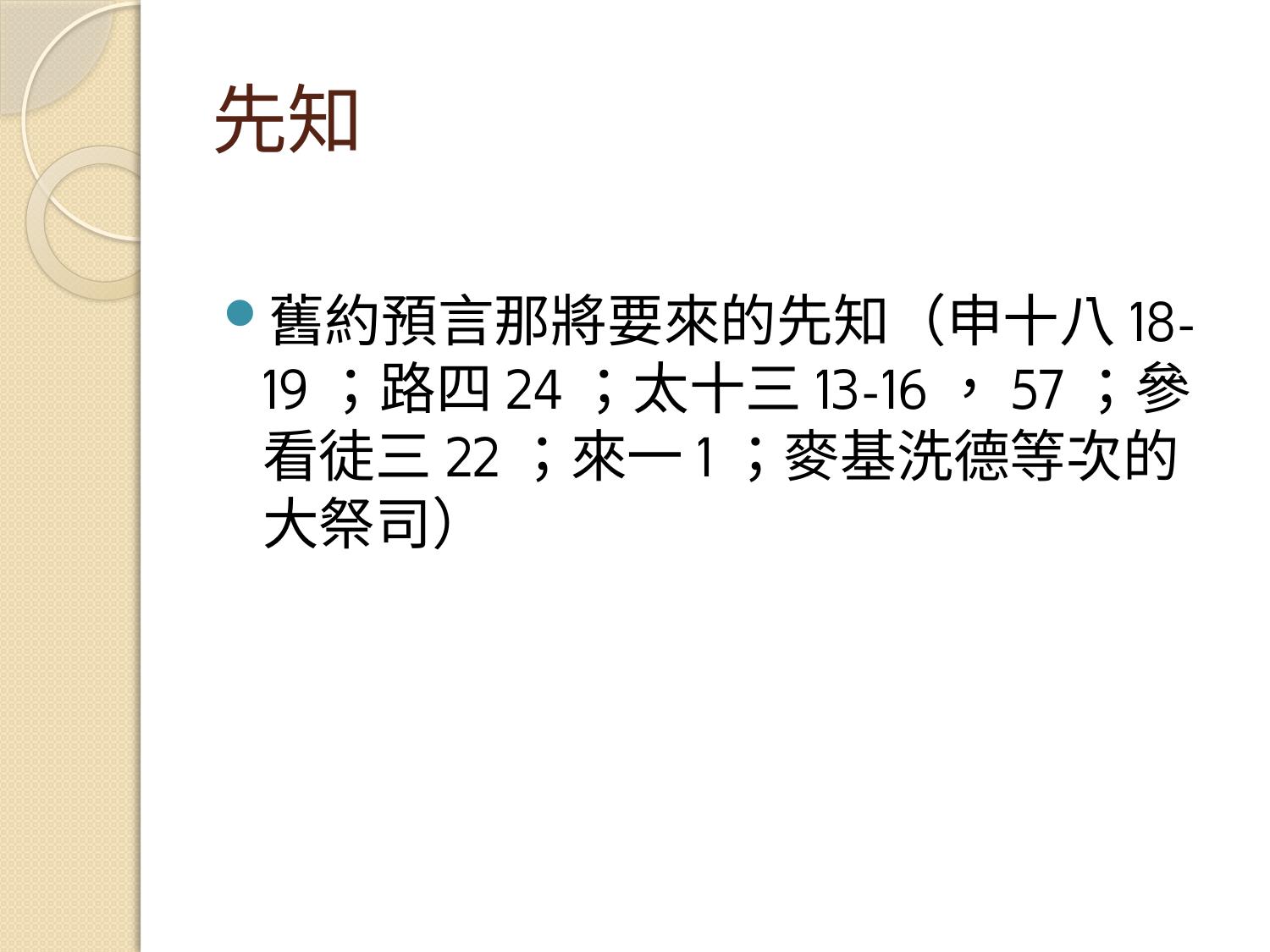

# 先知

舊約預言那將要來的先知（申十八18-19；路四24；太十三13-16，57；參看徒三22；來一1；麥基洗德等次的大祭司）